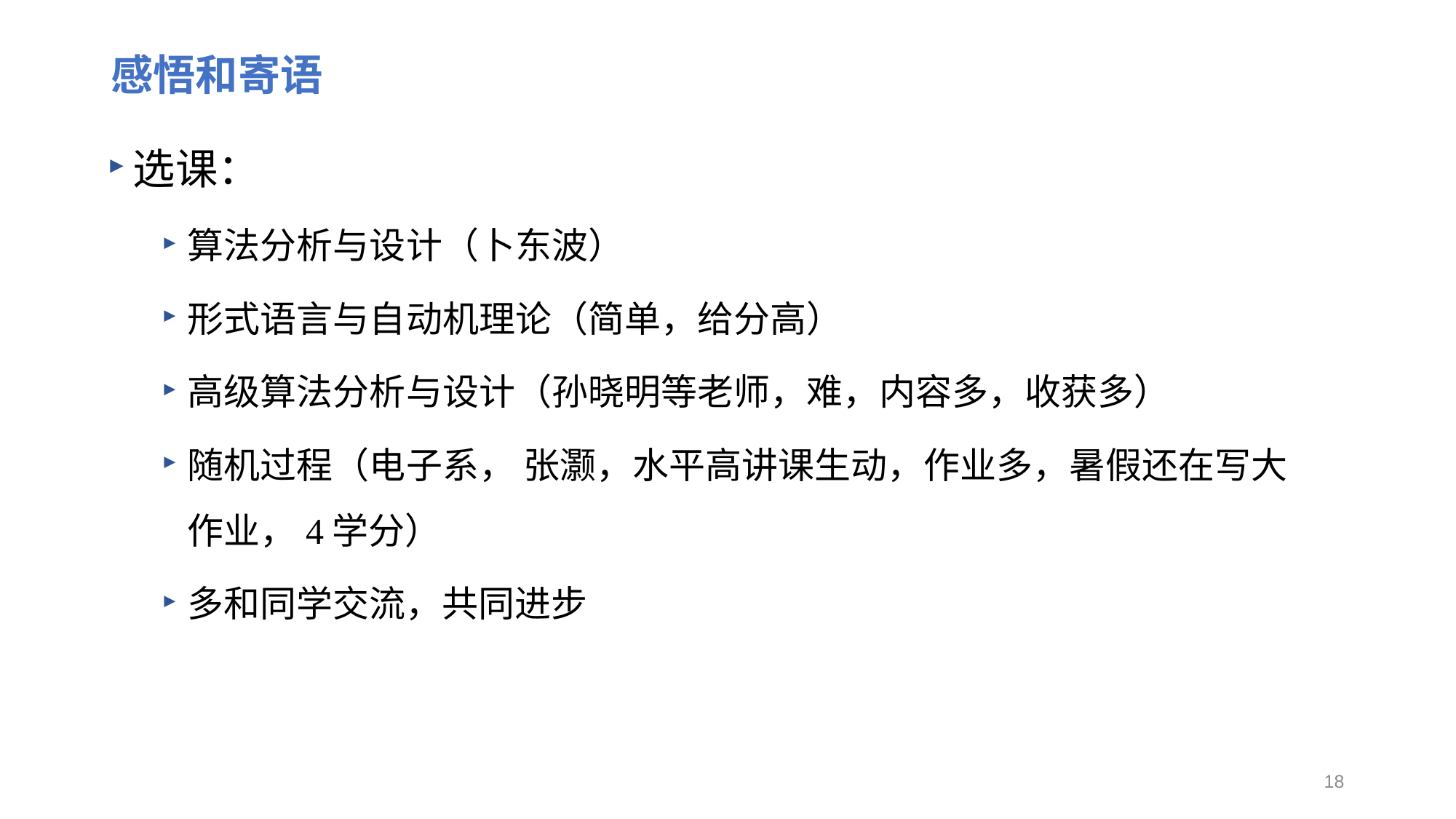

# 感悟和寄语
选课：
算法分析与设计（卜东波）
形式语言与自动机理论（简单，给分高）
高级算法分析与设计（孙晓明等老师，难，内容多，收获多）
随机过程（电子系， 张灏，水平高讲课生动，作业多，暑假还在写大作业，4学分）
多和同学交流，共同进步

18